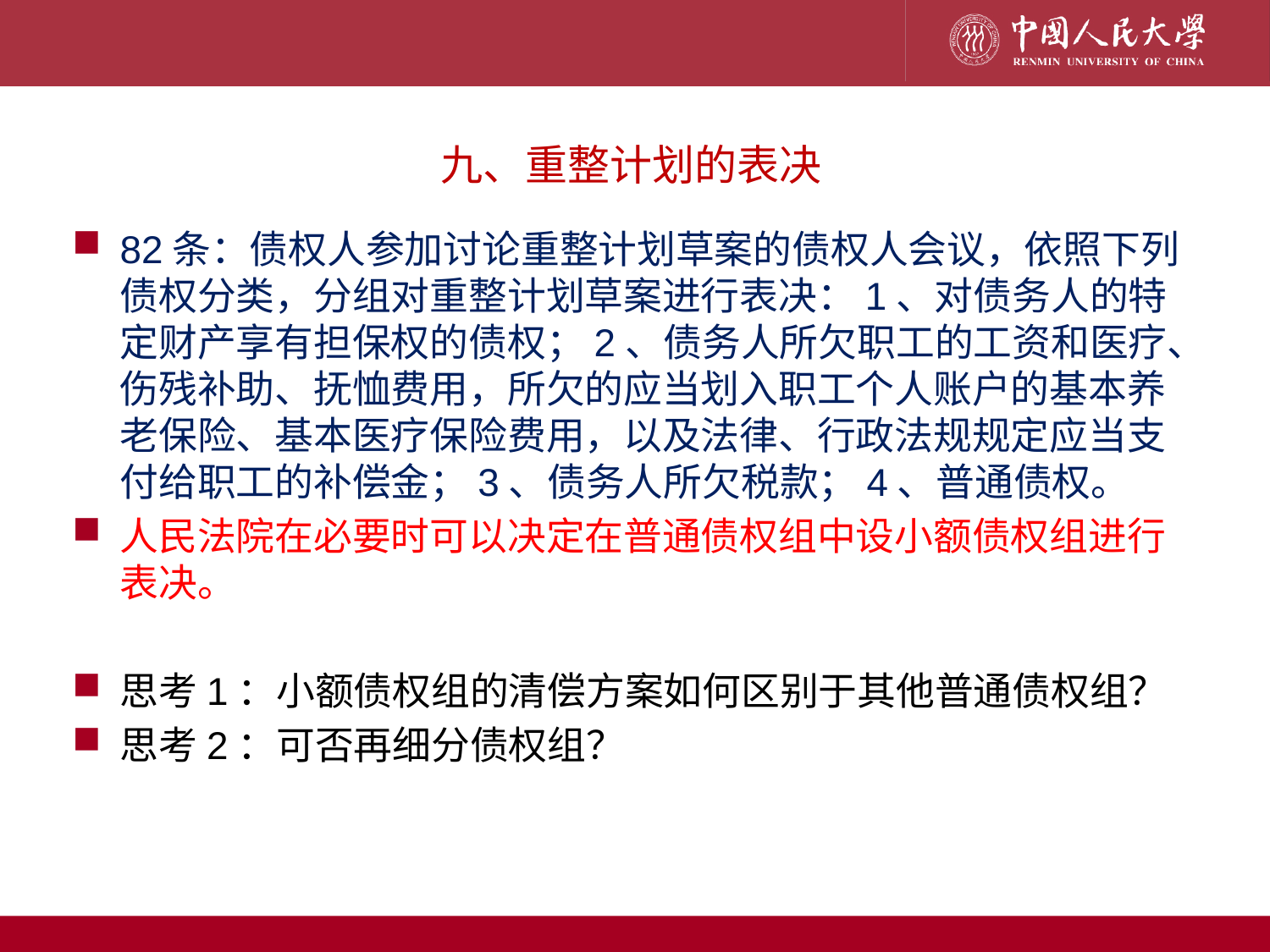

九、重整计划的表决
82条：债权人参加讨论重整计划草案的债权人会议，依照下列债权分类，分组对重整计划草案进行表决：1、对债务人的特定财产享有担保权的债权；2、债务人所欠职工的工资和医疗、伤残补助、抚恤费用，所欠的应当划入职工个人账户的基本养老保险、基本医疗保险费用，以及法律、行政法规规定应当支付给职工的补偿金；3、债务人所欠税款；4、普通债权。
人民法院在必要时可以决定在普通债权组中设小额债权组进行表决。

思考1：小额债权组的清偿方案如何区别于其他普通债权组？
思考2：可否再细分债权组？